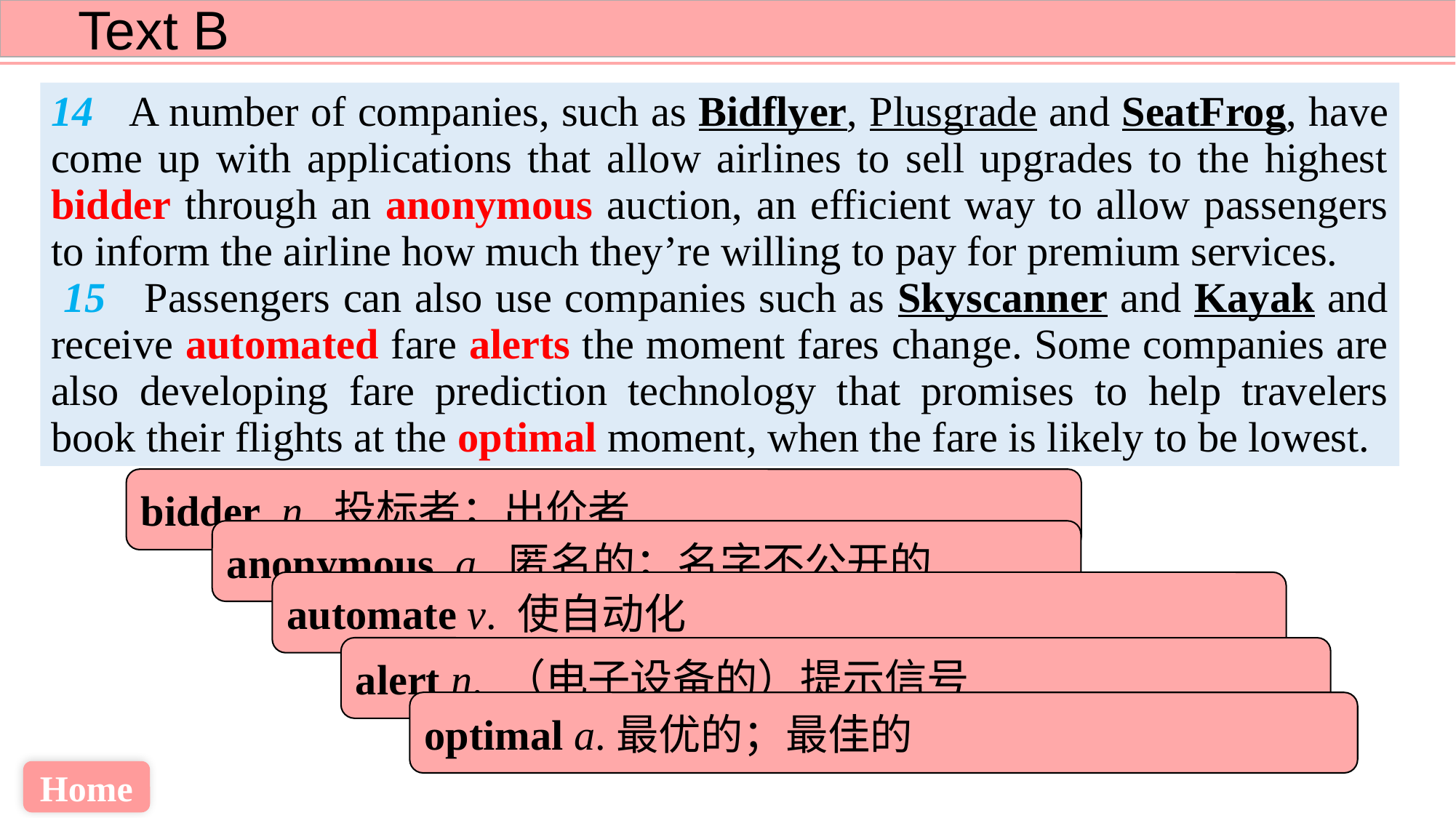

14   A number of companies, such as Bidflyer, Plusgrade and SeatFrog, have come up with applications that allow airlines to sell upgrades to the highest bidder through an anonymous auction, an efficient way to allow passengers to inform the airline how much they’re willing to pay for premium services.
 15   Passengers can also use companies such as Skyscanner and Kayak and receive automated fare alerts the moment fares change. Some companies are also developing fare prediction technology that promises to help travelers book their flights at the optimal moment, when the fare is likely to be lowest.

bidder  n. 投标者；出价者
anonymous  a. 匿名的；名字不公开的
automate v. 使自动化
alert n. （电子设备的）提示信号
optimal a.最优的；最佳的